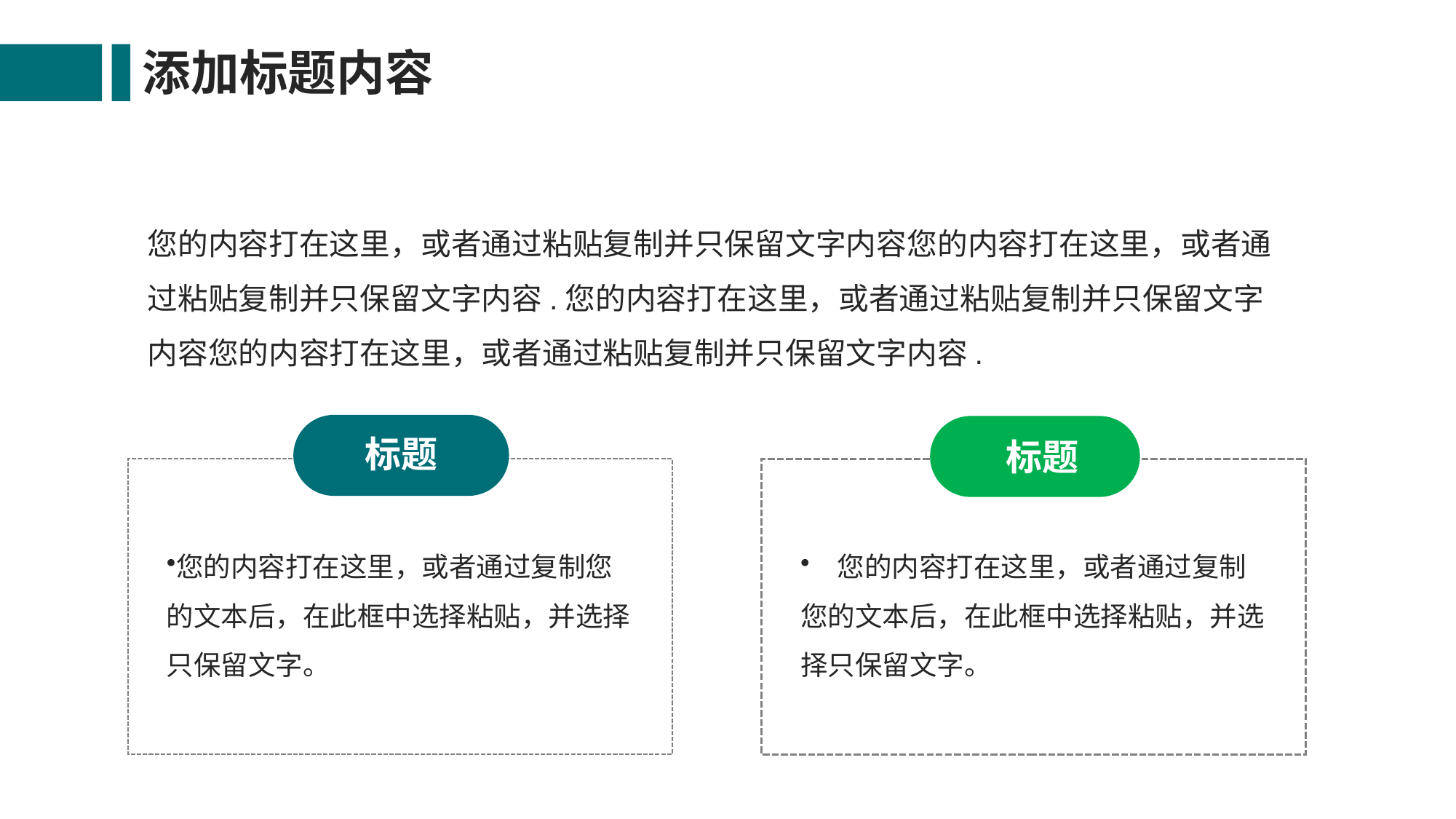

添加标题内容

您的内容打在这里，或者通过粘贴复制并只保留文字内容您的内容打在这里，或者通过粘贴复制并只保留文字内容.您的内容打在这里，或者通过粘贴复制并只保留文字内容您的内容打在这里，或者通过粘贴复制并只保留文字内容.

标题

标题

您的内容打在这里，或者通过复制您的文本后，在此框中选择粘贴，并选择只保留文字。
　您的内容打在这里，或者通过复制您的文本后，在此框中选择粘贴，并选择只保留文字。